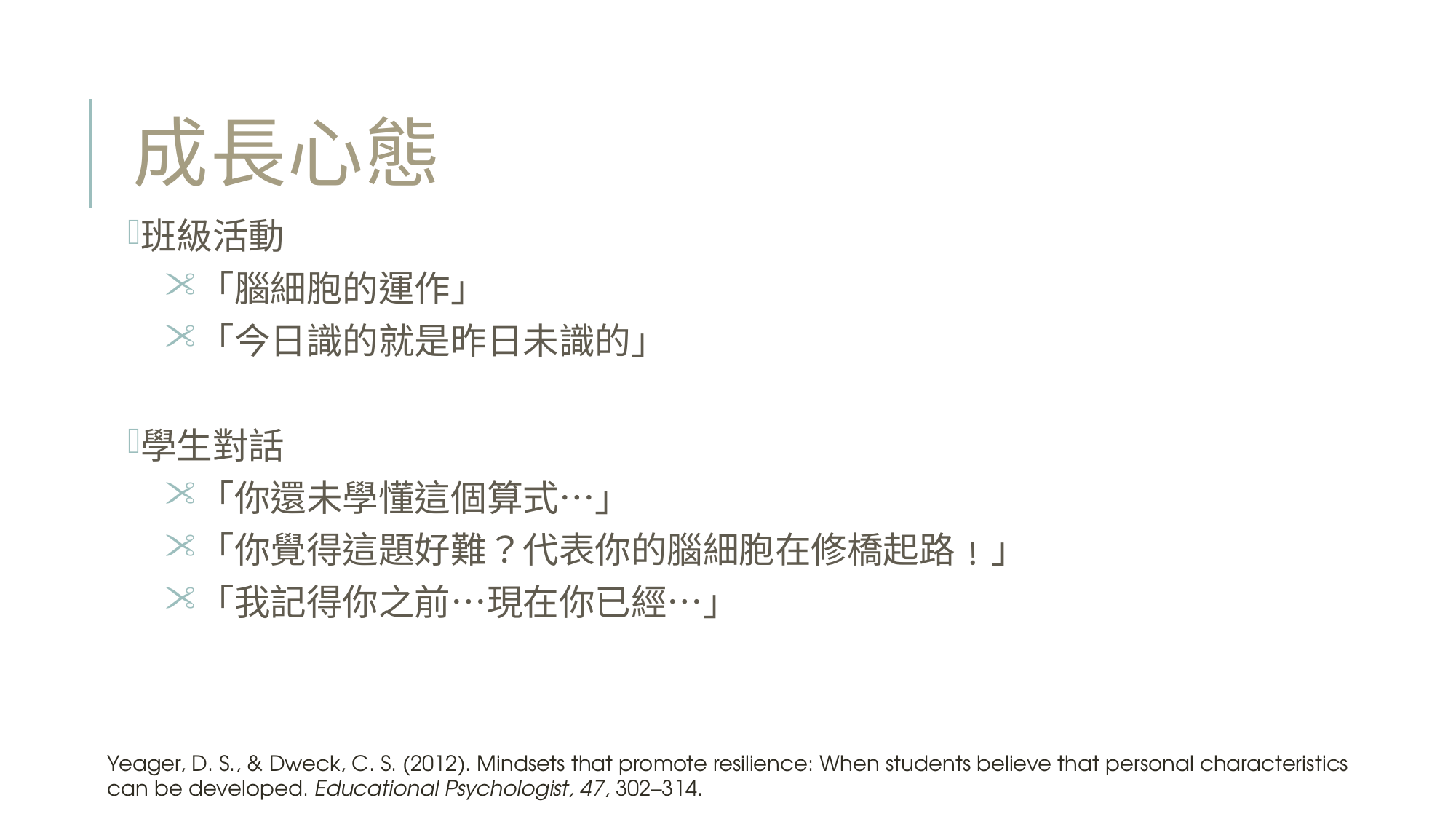

# 成長心態
班級活動
「腦細胞的運作」
「今日識的就是昨日未識的」

學生對話
「你還未學懂這個算式…」
「你覺得這題好難？代表你的腦細胞在修橋起路﹗」
「我記得你之前…現在你已經…」

Yeager, D. S., & Dweck, C. S. (2012). Mindsets that promote resilience: When students believe that personal characteristics can be developed. Educational Psychologist, 47, 302–314.